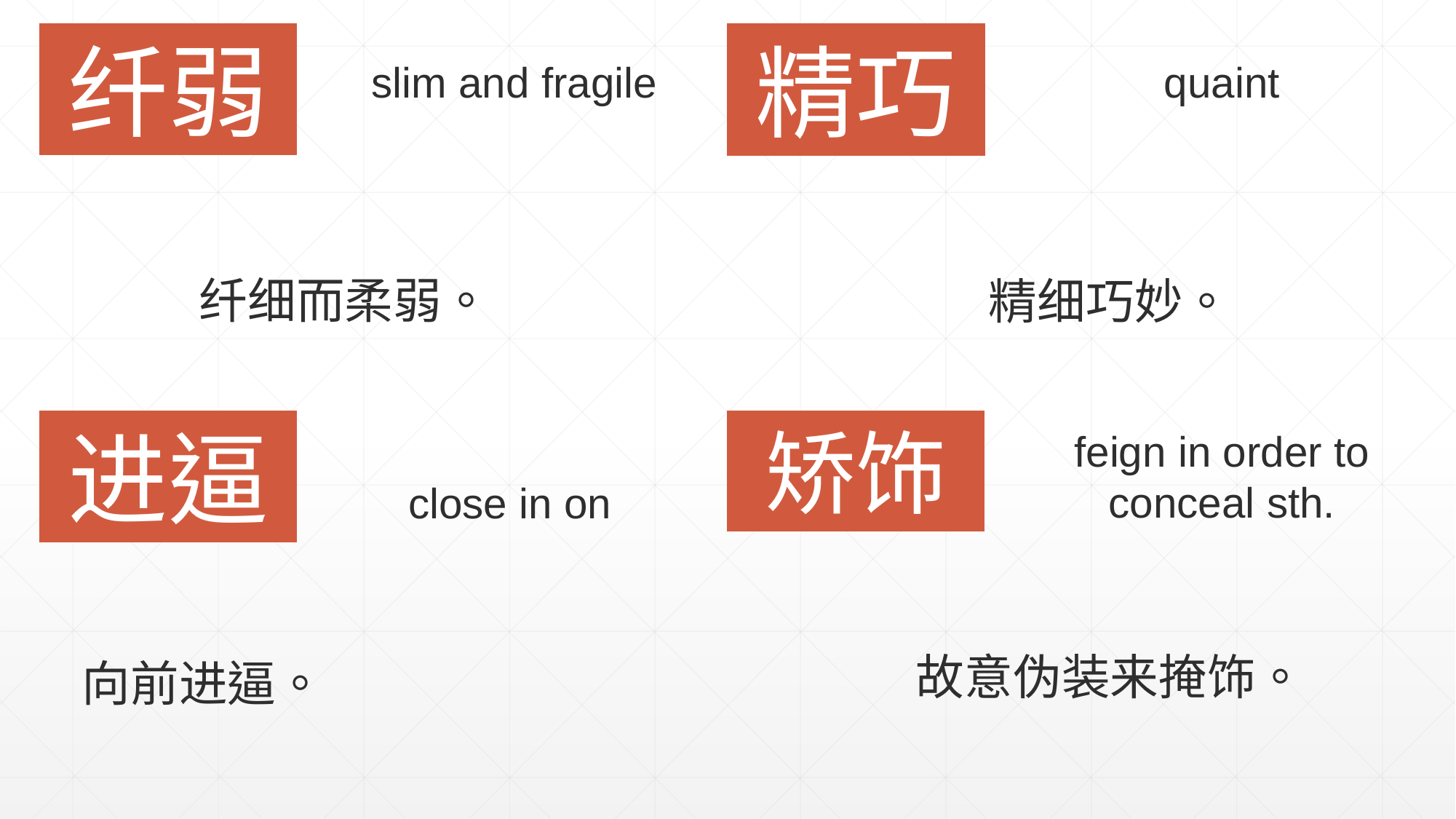

纤弱
精巧
slim and fragile
quaint
纤细而柔弱。
精细巧妙。
矫饰
进逼
feign in order to conceal sth.
close in on
故意伪装来掩饰。
向前进逼。